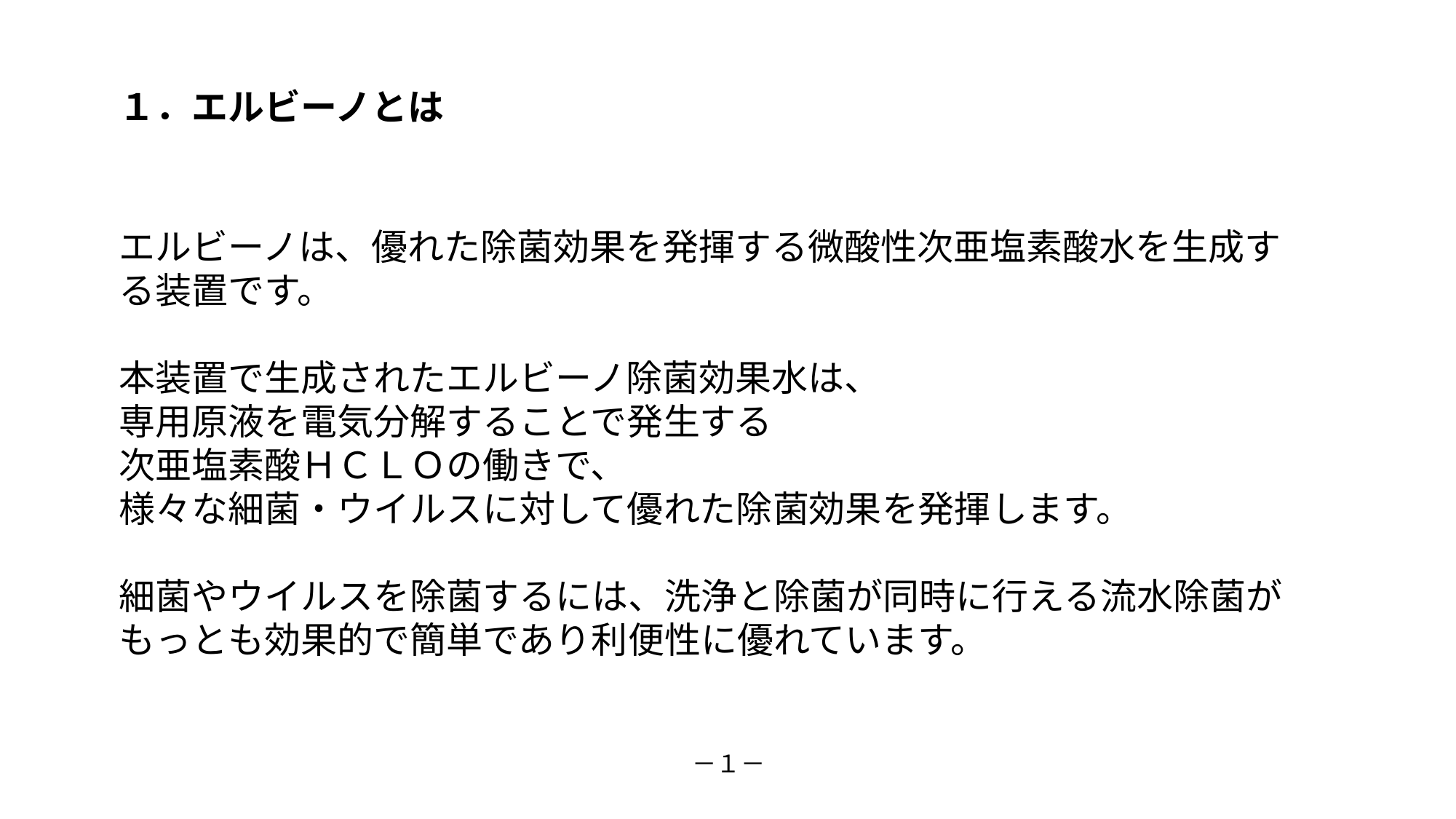

１．エルビーノとは
エルビーノは、優れた除菌効果を発揮する微酸性次亜塩素酸水を生成する装置です。

本装置で生成されたエルビーノ除菌効果水は、
専用原液を電気分解することで発生する
次亜塩素酸ＨＣＬＯの働きで、
様々な細菌・ウイルスに対して優れた除菌効果を発揮します。

細菌やウイルスを除菌するには、洗浄と除菌が同時に行える流水除菌がもっとも効果的で簡単であり利便性に優れています。
－１－